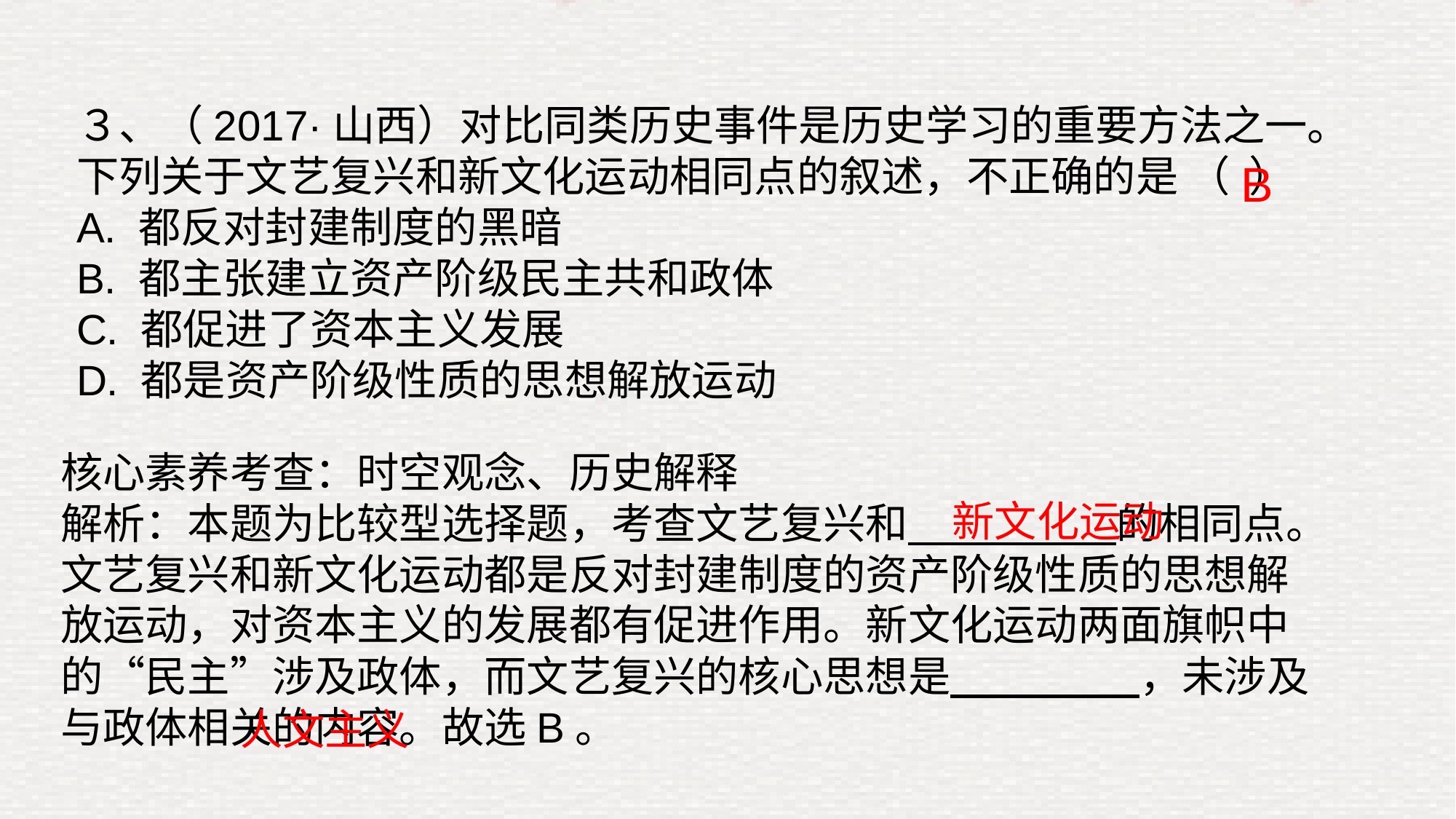

３、（2017·山西）对比同类历史事件是历史学习的重要方法之一。下列关于文艺复兴和新文化运动相同点的叙述，不正确的是 （  ）
A. 都反对封建制度的黑暗
B. 都主张建立资产阶级民主共和政体
C. 都促进了资本主义发展
D. 都是资产阶级性质的思想解放运动
B
核心素养考查：时空观念、历史解释
解析：本题为比较型选择题，考查文艺复兴和                      的相同点。文艺复兴和新文化运动都是反对封建制度的资产阶级性质的思想解放运动，对资本主义的发展都有促进作用。新文化运动两面旗帜中的“民主”涉及政体，而文艺复兴的核心思想是                    ，未涉及与政体相关的内容。故选B。
新文化运动
人文主义